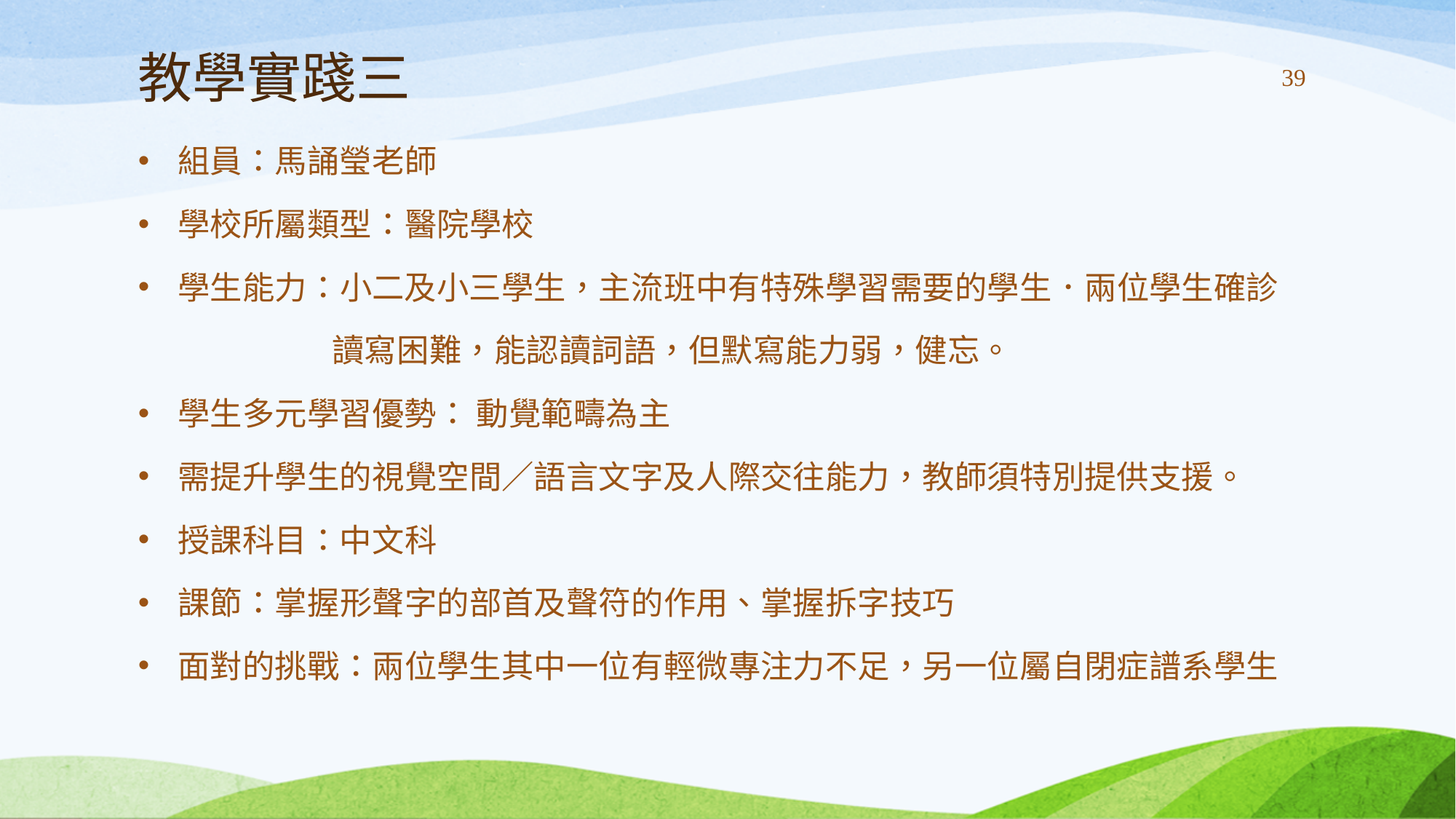

# 教學實踐三
39
組員：馬誦瑩老師
學校所屬類型：醫院學校
學生能力：小二及小三學生，主流班中有特殊學習需要的學生．兩位學生確診
　　　　　　讀寫困難，能認讀詞語，但默寫能力弱，健忘。
學生多元學習優勢： 動覺範疇為主
需提升學生的視覺空間／語言文字及人際交往能力，教師須特別提供支援。
授課科目：中文科
課節：掌握形聲字的部首及聲符的作用、掌握拆字技巧
面對的挑戰：兩位學生其中一位有輕微專注力不足，另一位屬自閉症譜系學生